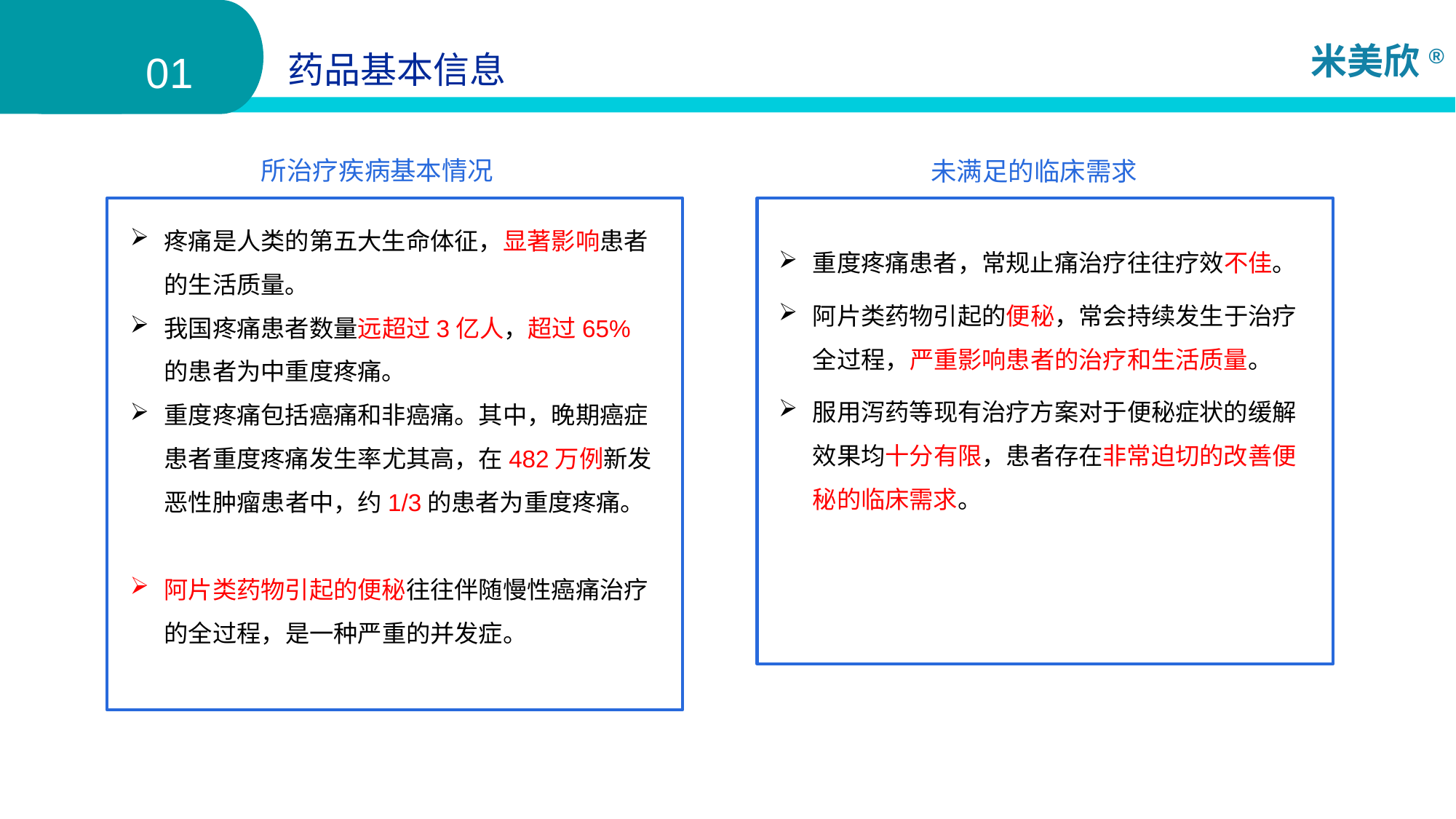

01
药品基本信息

所治疗疾病基本情况
未满足的临床需求

疼痛是人类的第五大生命体征，显著影响患者的生活质量。
我国疼痛患者数量远超过3亿人，超过65%的患者为中重度疼痛。
重度疼痛包括癌痛和非癌痛。其中，晚期癌症患者重度疼痛发生率尤其高，在482万例新发恶性肿瘤患者中，约1/3的患者为重度疼痛。

阿片类药物引起的便秘往往伴随慢性癌痛治疗的全过程，是一种严重的并发症。
重度疼痛患者，常规止痛治疗往往疗效不佳。
阿片类药物引起的便秘，常会持续发生于治疗全过程，严重影响患者的治疗和生活质量。
服用泻药等现有治疗方案对于便秘症状的缓解效果均十分有限，患者存在非常迫切的改善便秘的临床需求。